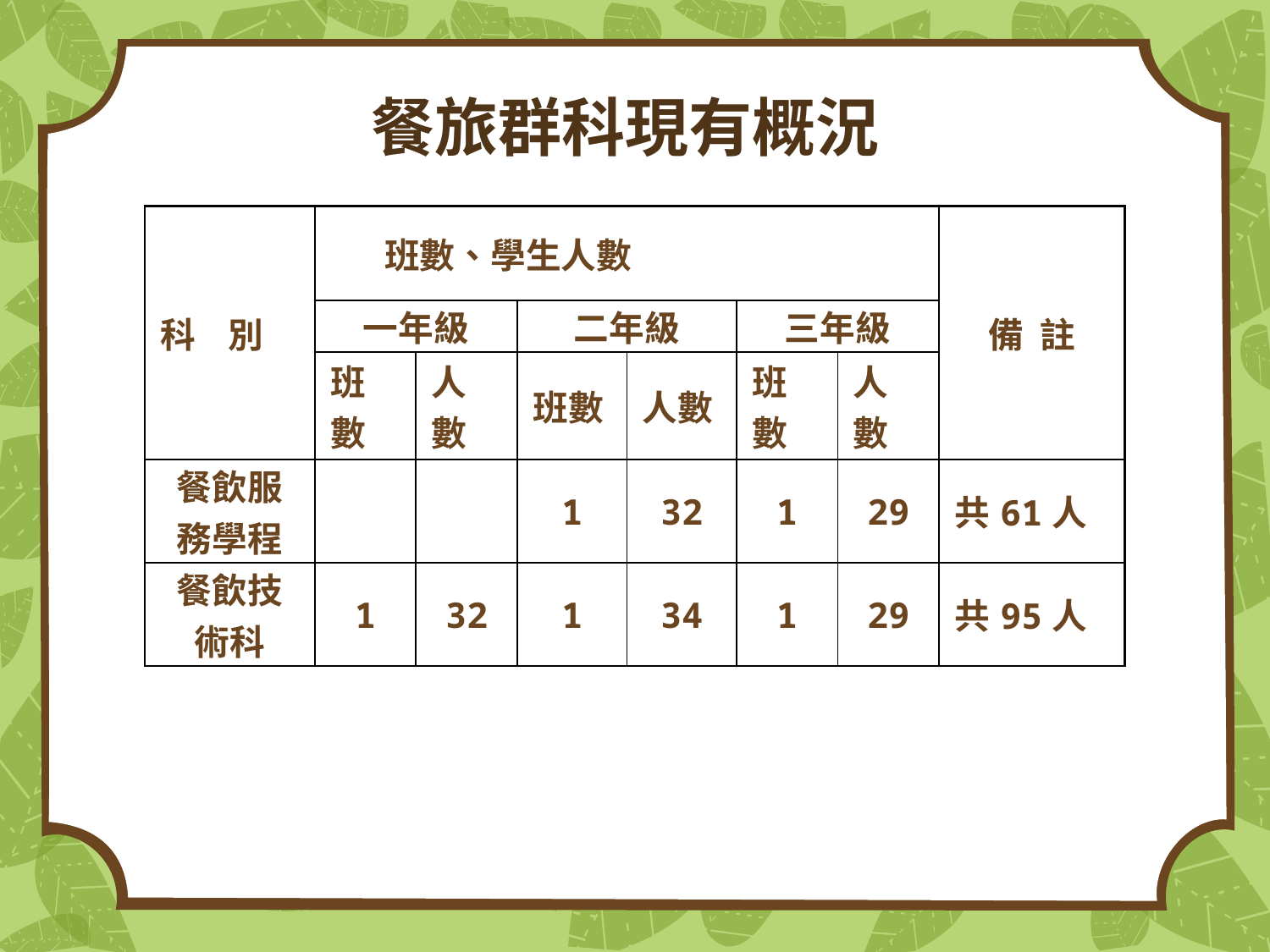

# 餐旅群科現有概況
| 科 別 | 班數、學生人數 |  |  |  |  |  | 備 註 |
| --- | --- | --- | --- | --- | --- | --- | --- |
|  | 一年級 |  | 二年級 |  | 三年級 |  |  |
|  | 班數 | 人數 | 班數 | 人數 | 班數 | 人數 |  |
| 餐飲服務學程 |  |  | 1 | 32 | 1 | 29 | 共61人 |
| 餐飲技術科 | 1 | 32 | 1 | 34 | 1 | 29 | 共95人 |